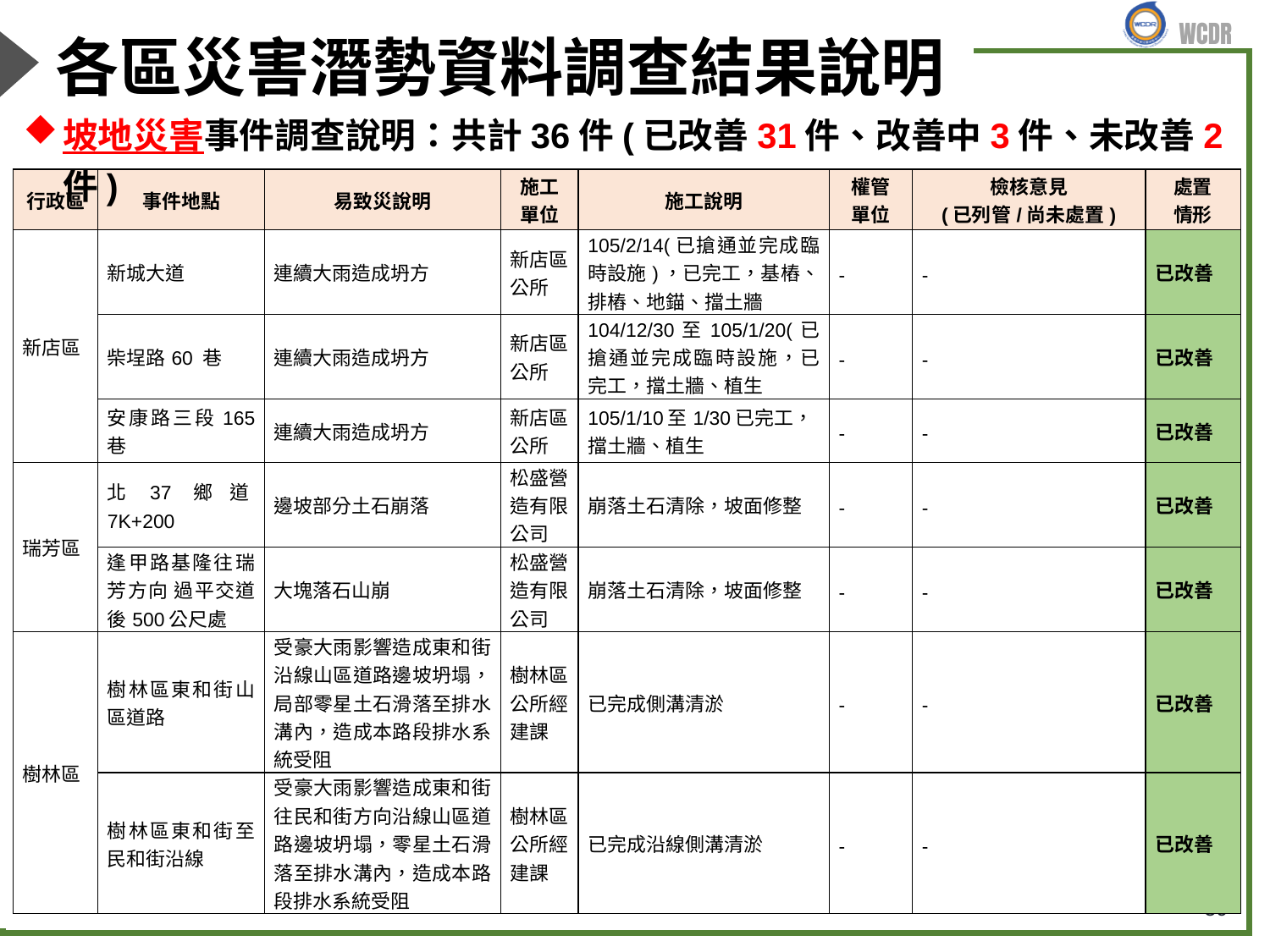

# 各區災害潛勢資料調查結果說明
坡地災害事件調查說明：共計36件(已改善31件、改善中3件、未改善2件)
| 行政區 | 事件地點 | 易致災說明 | 施工 單位 | 施工說明 | 權管 單位 | 檢核意見 (已列管/尚未處置) | 處置 情形 |
| --- | --- | --- | --- | --- | --- | --- | --- |
| 新店區 | 新城大道 | 連續大雨造成坍方 | 新店區公所 | 105/2/14(已搶通並完成臨時設施)，已完工，基樁、排樁、地錨、擋土牆 | - | - | 已改善 |
|  | 柴埕路60 巷 | 連續大雨造成坍方 | 新店區公所 | 104/12/30至105/1/20(已搶通並完成臨時設施，已完工，擋土牆、植生 | - | - | 已改善 |
|  | 安康路三段165 巷 | 連續大雨造成坍方 | 新店區公所 | 105/1/10至1/30已完工， 擋土牆、植生 | - | - | 已改善 |
| 瑞芳區 | 北37鄉道7K+200 | 邊坡部分土石崩落 | 松盛營造有限公司 | 崩落土石清除，坡面修整 | - | - | 已改善 |
|  | 逢甲路基隆往瑞芳方向 過平交道後500公尺處 | 大塊落石山崩 | 松盛營造有限公司 | 崩落土石清除，坡面修整 | - | - | 已改善 |
| 樹林區 | 樹林區東和街山區道路 | 受豪大雨影響造成東和街沿線山區道路邊坡坍塌，局部零星土石滑落至排水溝內，造成本路段排水系統受阻 | 樹林區公所經建課 | 已完成側溝清淤 | - | - | 已改善 |
|  | 樹林區東和街至民和街沿線 | 受豪大雨影響造成東和街往民和街方向沿線山區道路邊坡坍塌，零星土石滑落至排水溝內，造成本路段排水系統受阻 | 樹林區公所經建課 | 已完成沿線側溝清淤 | - | - | 已改善 |
59